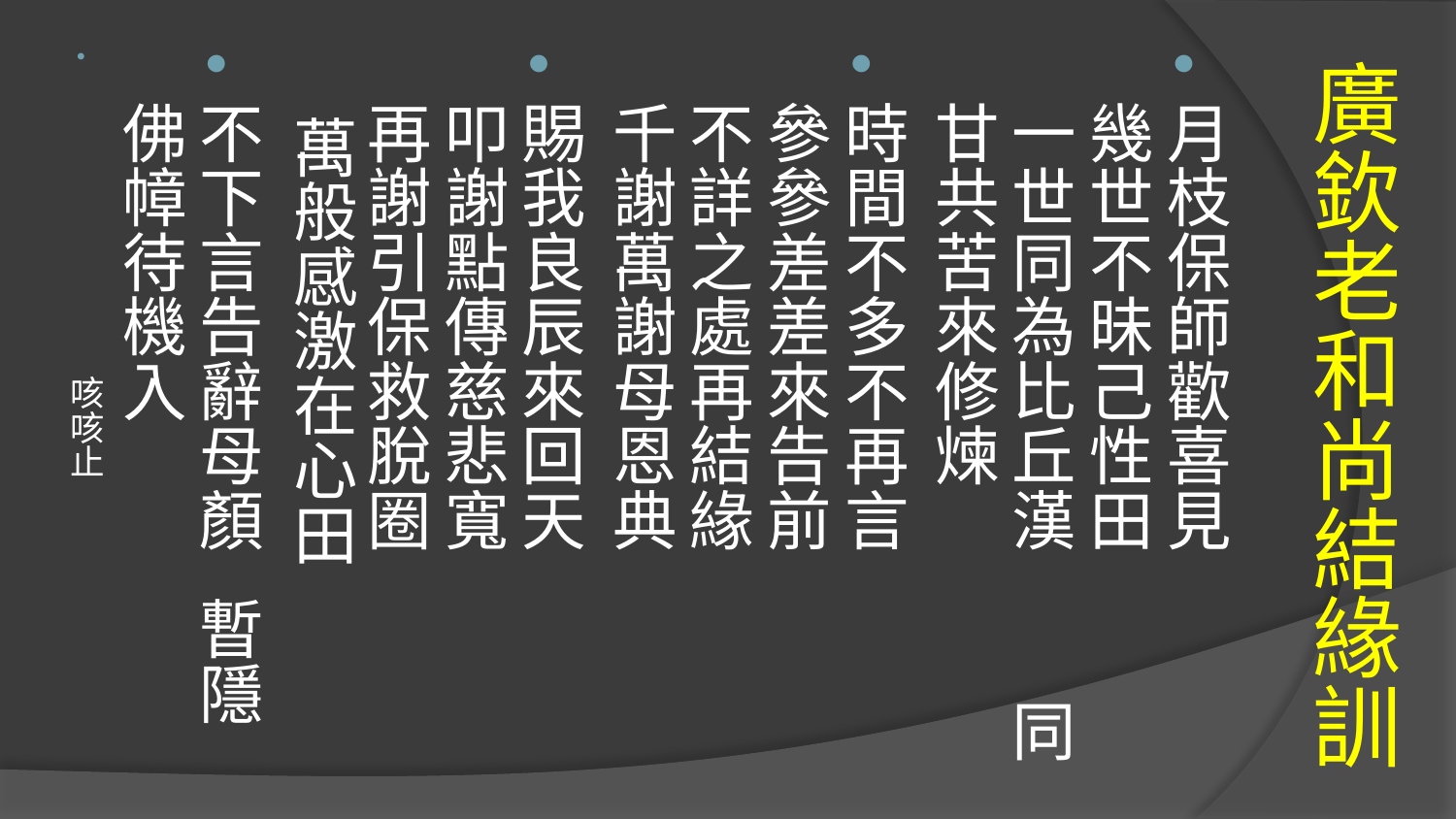

月枝保師歡喜見           幾世不昧己性田
一世同為比丘漢          同甘共苦來修煉
時間不多不再言               參參差差來告前
不詳之處再結緣              千謝萬謝母恩典
賜我良辰來回天           叩謝點傳慈悲寬
再謝引保救脫圈                 萬般感激在心田
不下言告辭母顏   暫隱佛幛待機入
                                                 咳咳止
# 廣欽老和尚結緣訓